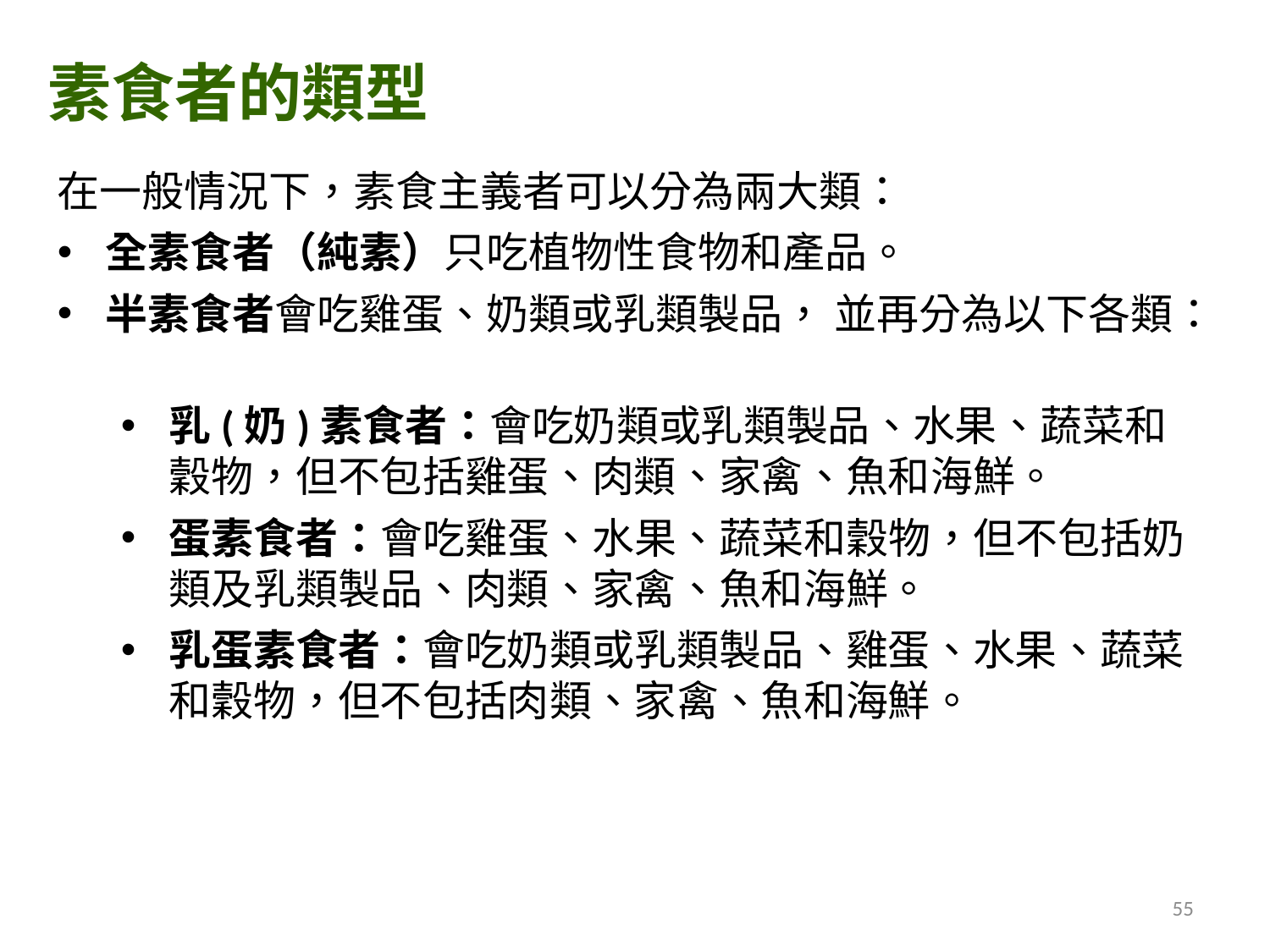

素食者的類型

在一般情況下，素食主義者可以分為兩大類：
全素食者（純素）只吃植物性食物和產品。
半素食者會吃雞蛋、奶類或乳類製品， 並再分為以下各類：
乳(奶)素食者：會吃奶類或乳類製品、水果、蔬菜和穀物，但不包括雞蛋、肉類、家禽、魚和海鮮。
蛋素食者：會吃雞蛋、水果、蔬菜和穀物，但不包括奶類及乳類製品、肉類、家禽、魚和海鮮。
乳蛋素食者：會吃奶類或乳類製品、雞蛋、水果、蔬菜和穀物，但不包括肉類、家禽、魚和海鮮。
55